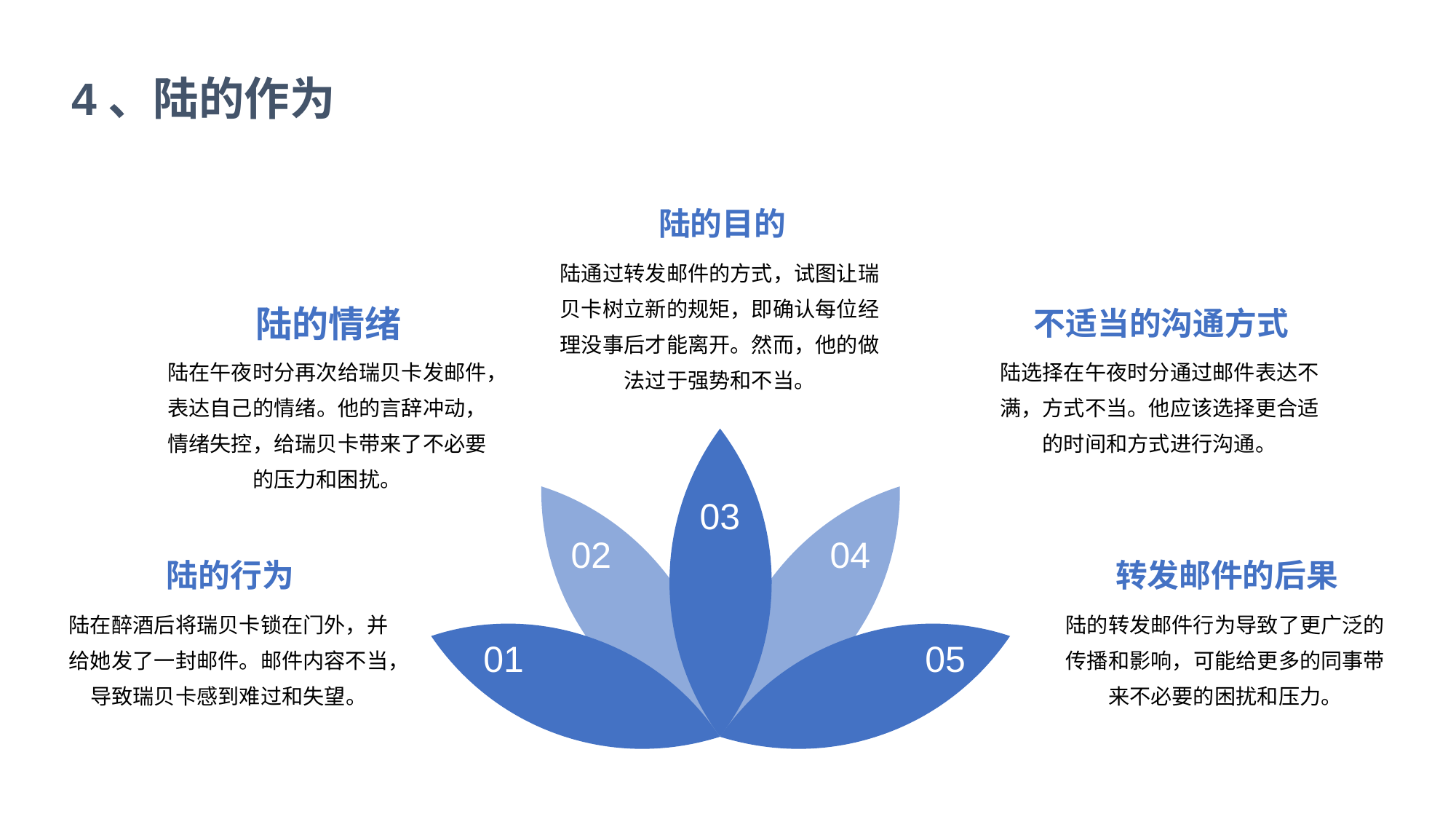

4、陆的作为
陆的目的
陆通过转发邮件的方式，试图让瑞贝卡树立新的规矩，即确认每位经理没事后才能离开。然而，他的做法过于强势和不当。
陆的情绪
不适当的沟通方式
陆在午夜时分再次给瑞贝卡发邮件，表达自己的情绪。他的言辞冲动，情绪失控，给瑞贝卡带来了不必要的压力和困扰。
陆选择在午夜时分通过邮件表达不满，方式不当。他应该选择更合适的时间和方式进行沟通。

03

02
04
陆的行为
转发邮件的后果
陆在醉酒后将瑞贝卡锁在门外，并给她发了一封邮件。邮件内容不当，导致瑞贝卡感到难过和失望。
陆的转发邮件行为导致了更广泛的传播和影响，可能给更多的同事带来不必要的困扰和压力。

01
05